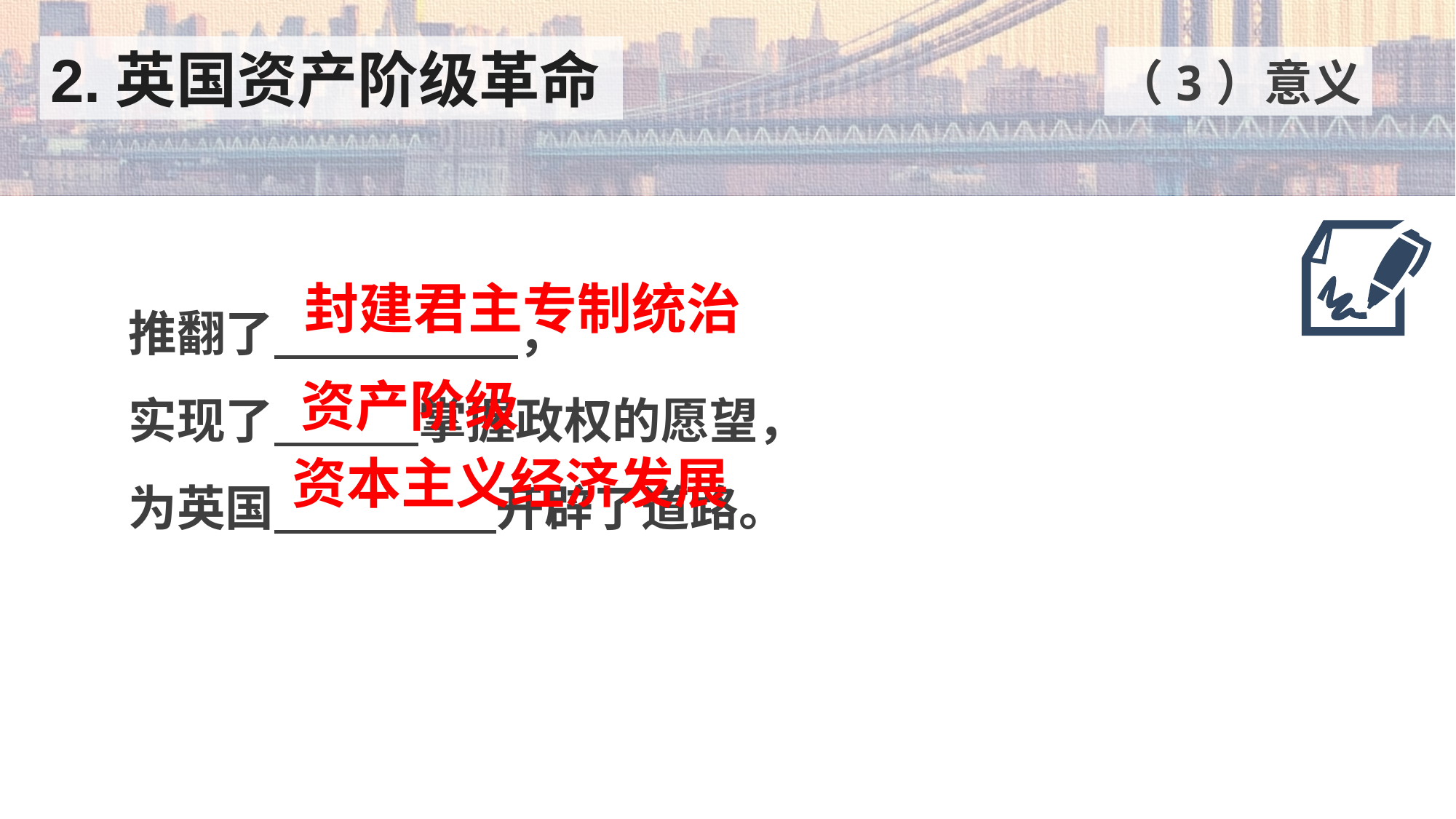

2.英国资产阶级革命
（3）意义

推翻了                      ，
实现了             掌握政权的愿望，
为英国                    开辟了道路。
封建君主专制统治
资产阶级
资本主义经济发展
13